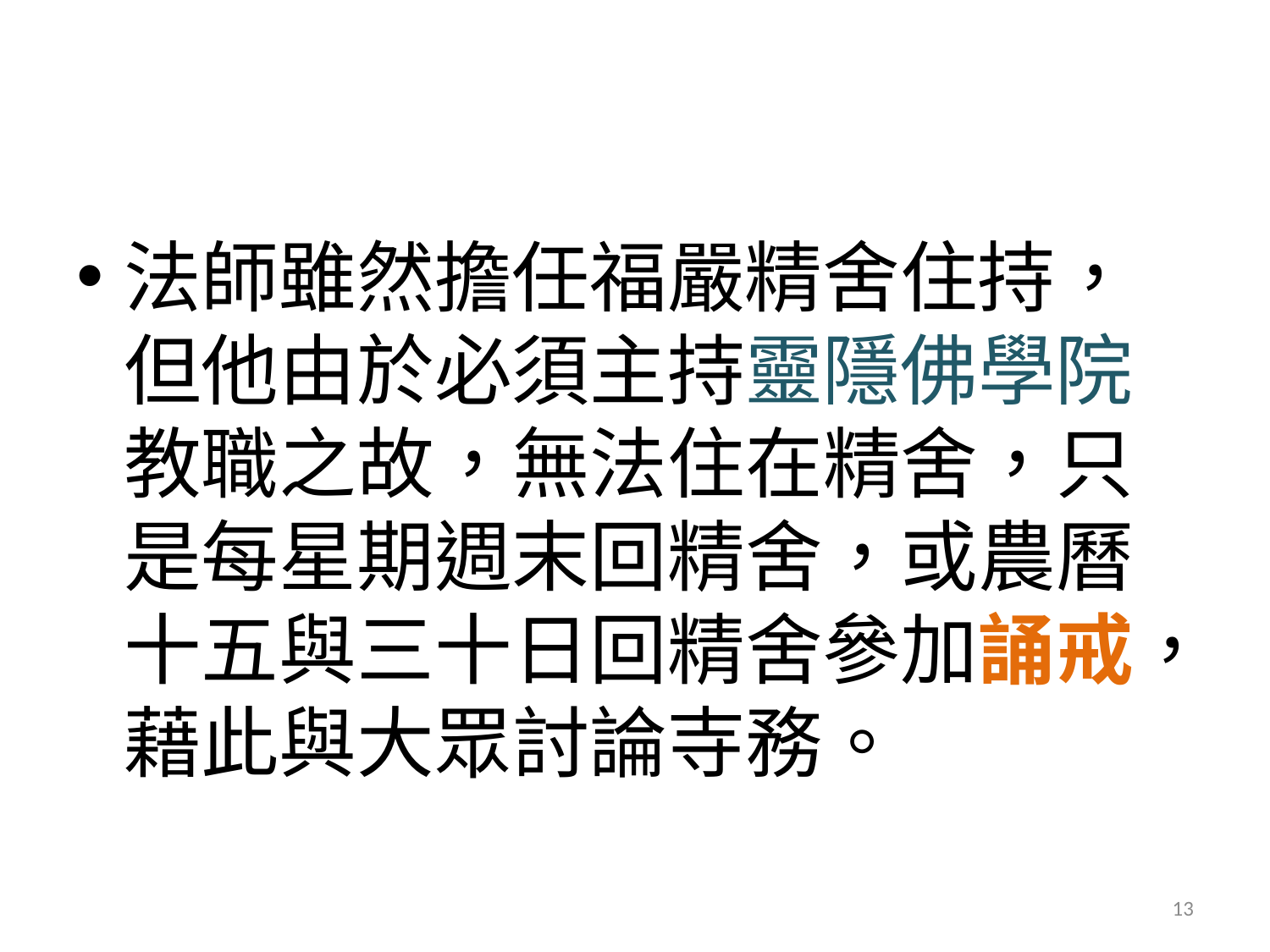

#
法師雖然擔任福嚴精舍住持，但他由於必須主持靈隱佛學院教職之故，無法住在精舍，只是每星期週末回精舍，或農曆十五與三十日回精舍參加誦戒，藉此與大眾討論寺務。
13